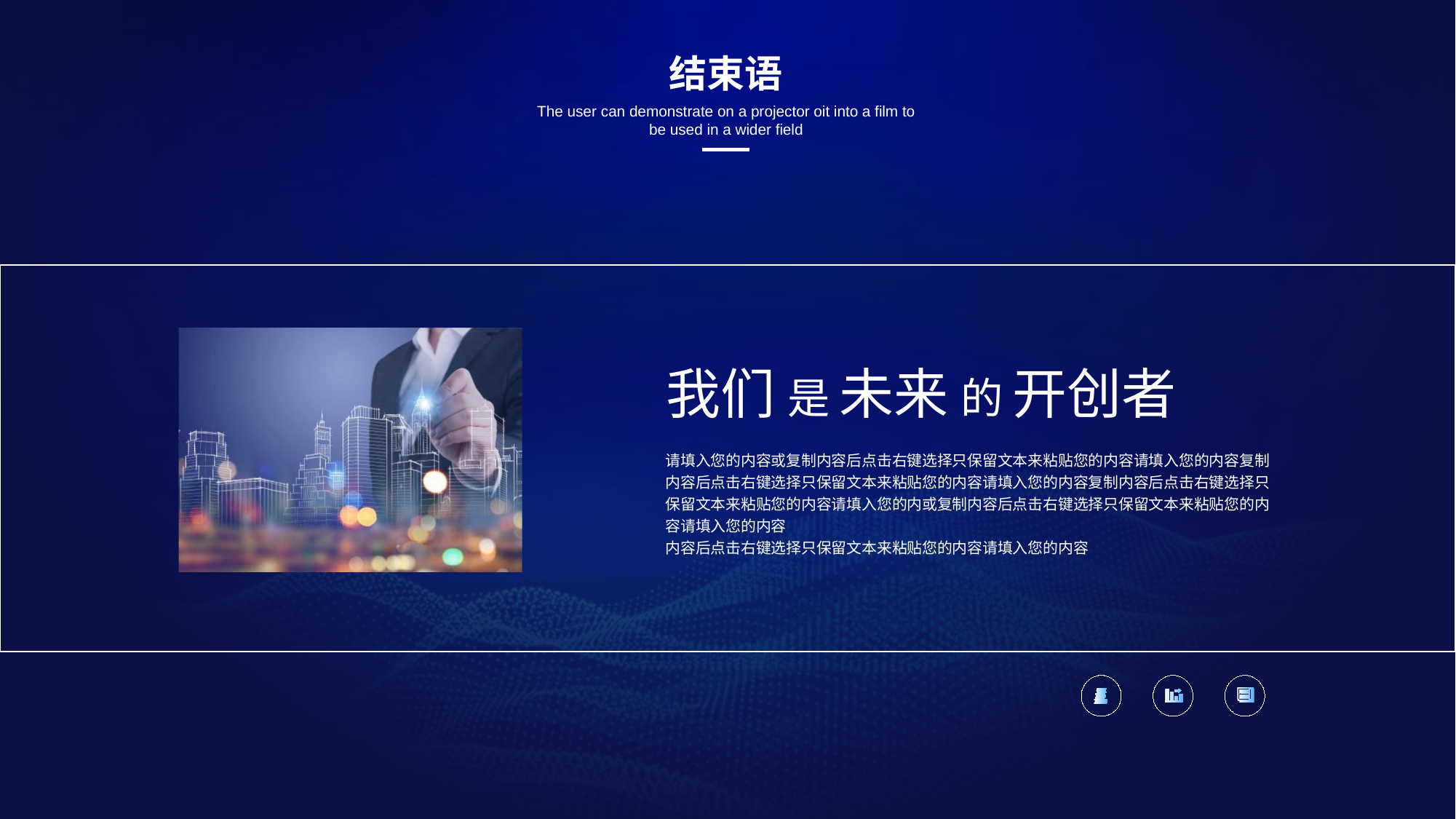

结束语
The user can demonstrate on a projector oit into a film to be used in a wider field

我们 是 未来 的 开创者
请填入您的内容或复制内容后点击右键选择只保留文本来粘贴您的内容请填入您的内容复制内容后点击右键选择只保留文本来粘贴您的内容请填入您的内容复制内容后点击右键选择只保留文本来粘贴您的内容请填入您的内或复制内容后点击右键选择只保留文本来粘贴您的内容请填入您的内容
内容后点击右键选择只保留文本来粘贴您的内容请填入您的内容